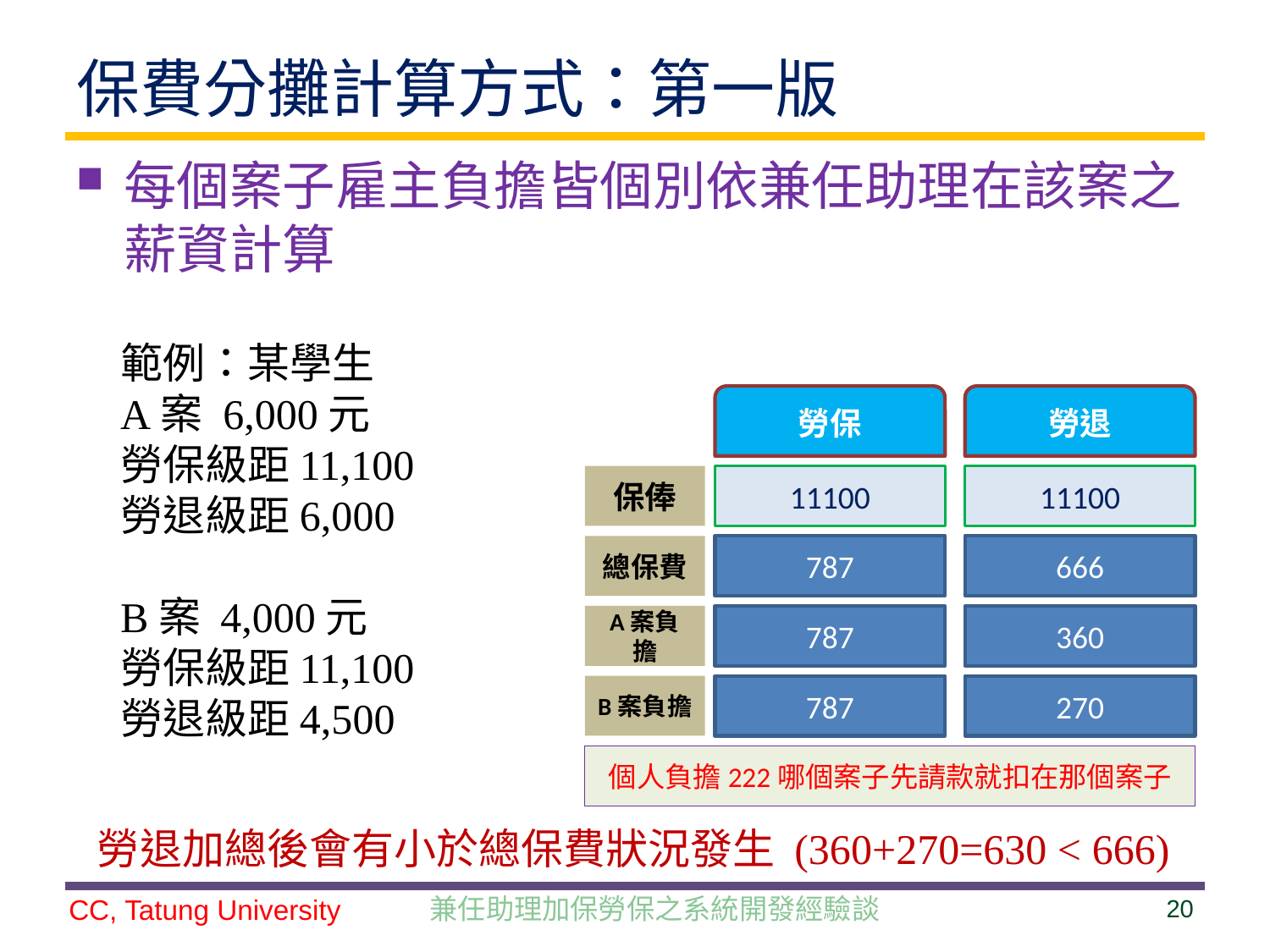

# 保費分攤計算方式：第一版
每個案子雇主負擔皆個別依兼任助理在該案之薪資計算

範例：某學生
A案 6,000元
勞保級距11,100
勞退級距6,000

B案 4,000元
勞保級距11,100
勞退級距4,500
勞保
勞退
保俸
11100
11100
總保費
787
666
A案負擔
787
360
B案負擔
787
270
個人負擔222哪個案子先請款就扣在那個案子
勞退加總後會有小於總保費狀況發生 (360+270=630 < 666)
兼任助理加保勞保之系統開發經驗談
20